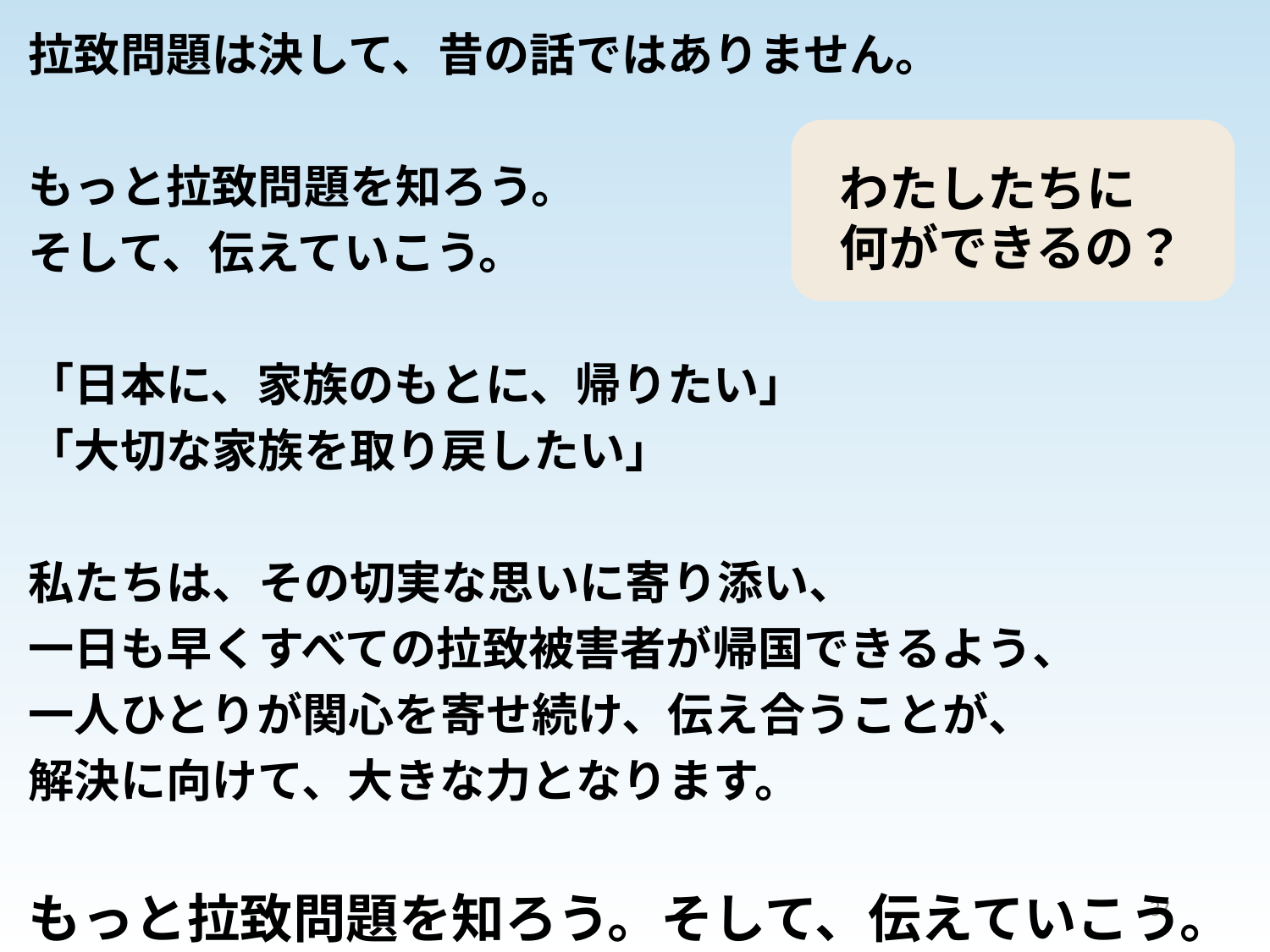

拉致問題は決して、昔の話ではありません。

もっと拉致問題を知ろう。
そして、伝えていこう。

「日本に、家族のもとに、帰りたい」
「大切な家族を取り戻したい」

私たちは、その切実な思いに寄り添い、
一日も早くすべての拉致被害者が帰国できるよう、
一人ひとりが関心を寄せ続け、伝え合うことが、
解決に向けて、大きな力となります。

もっと拉致問題を知ろう。そして、伝えていこう。

わたしたちに
何ができるの？
37